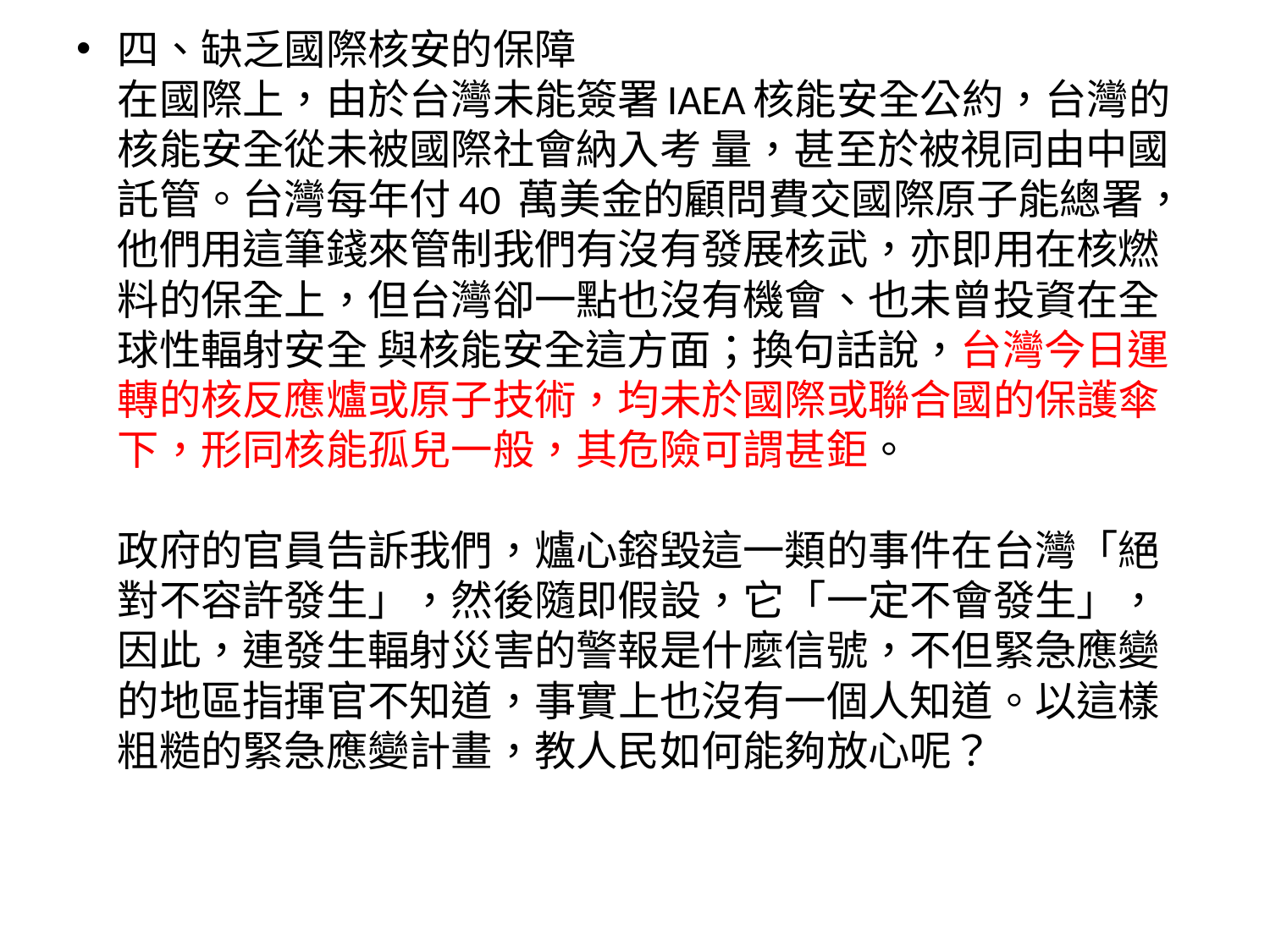

#
四、缺乏國際核安的保障
在國際上，由於台灣未能簽署IAEA核能安全公約，台灣的核能安全從未被國際社會納入考 量，甚至於被視同由中國託管。台灣每年付40 萬美金的顧問費交國際原子能總署，他們用這筆錢來管制我們有沒有發展核武，亦即用在核燃料的保全上，但台灣卻一點也沒有機會、也未曾投資在全球性輻射安全 與核能安全這方面；換句話說，台灣今日運轉的核反應爐或原子技術，均未於國際或聯合國的保護傘下，形同核能孤兒一般，其危險可謂甚鉅。
政府的官員告訴我們，爐心鎔毀這一類的事件在台灣「絕對不容許發生」，然後隨即假設，它「一定不會發生」，因此，連發生輻射災害的警報是什麼信號，不但緊急應變的地區指揮官不知道，事實上也沒有一個人知道。以這樣粗糙的緊急應變計畫，教人民如何能夠放心呢？